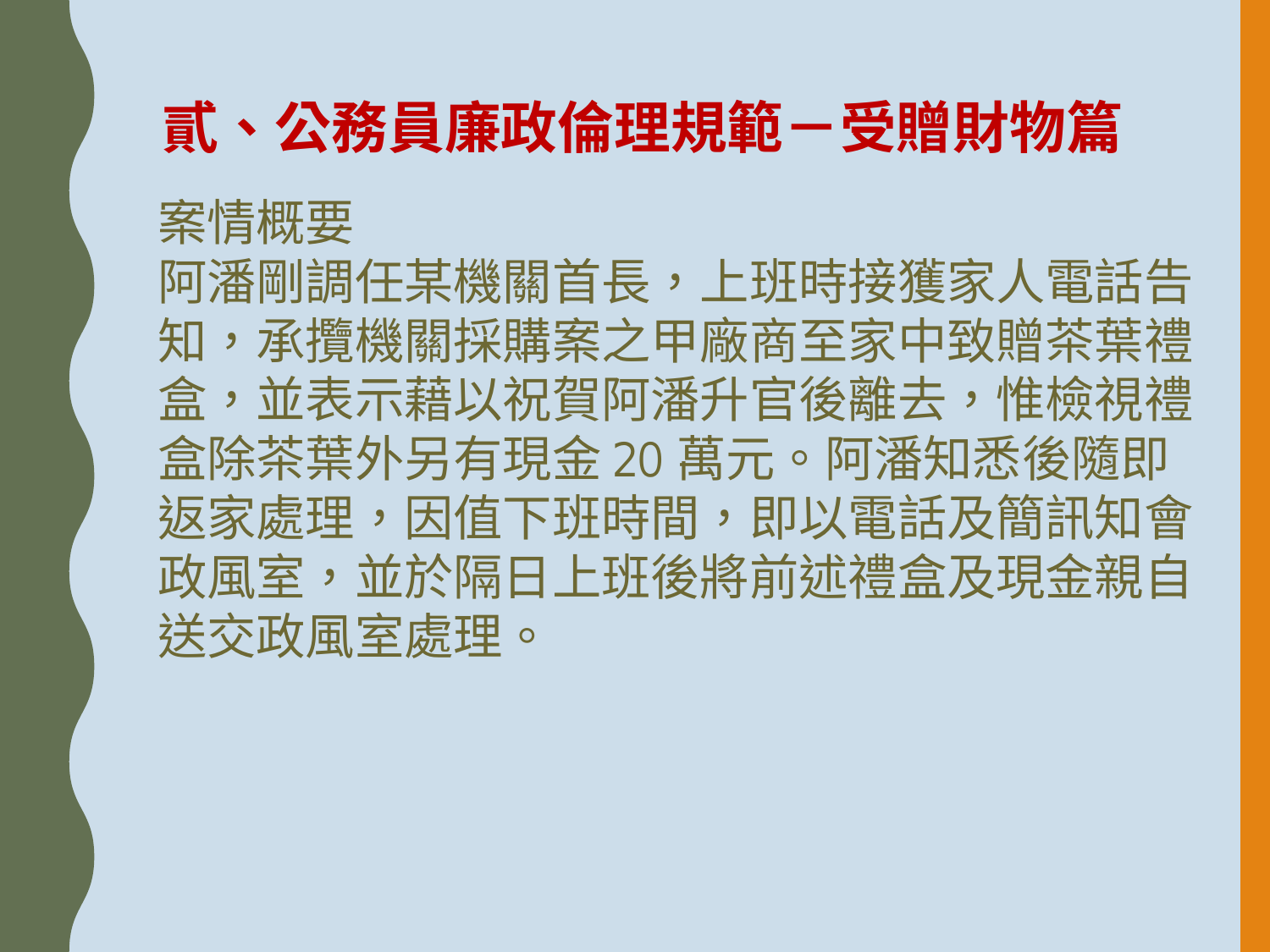

貳、公務員廉政倫理規範－受贈財物篇
案情概要
阿潘剛調任某機關首長，上班時接獲家人電話告知，承攬機關採購案之甲廠商至家中致贈茶葉禮盒，並表示藉以祝賀阿潘升官後離去，惟檢視禮盒除茶葉外另有現金20萬元。阿潘知悉後隨即返家處理，因值下班時間，即以電話及簡訊知會政風室，並於隔日上班後將前述禮盒及現金親自送交政風室處理。